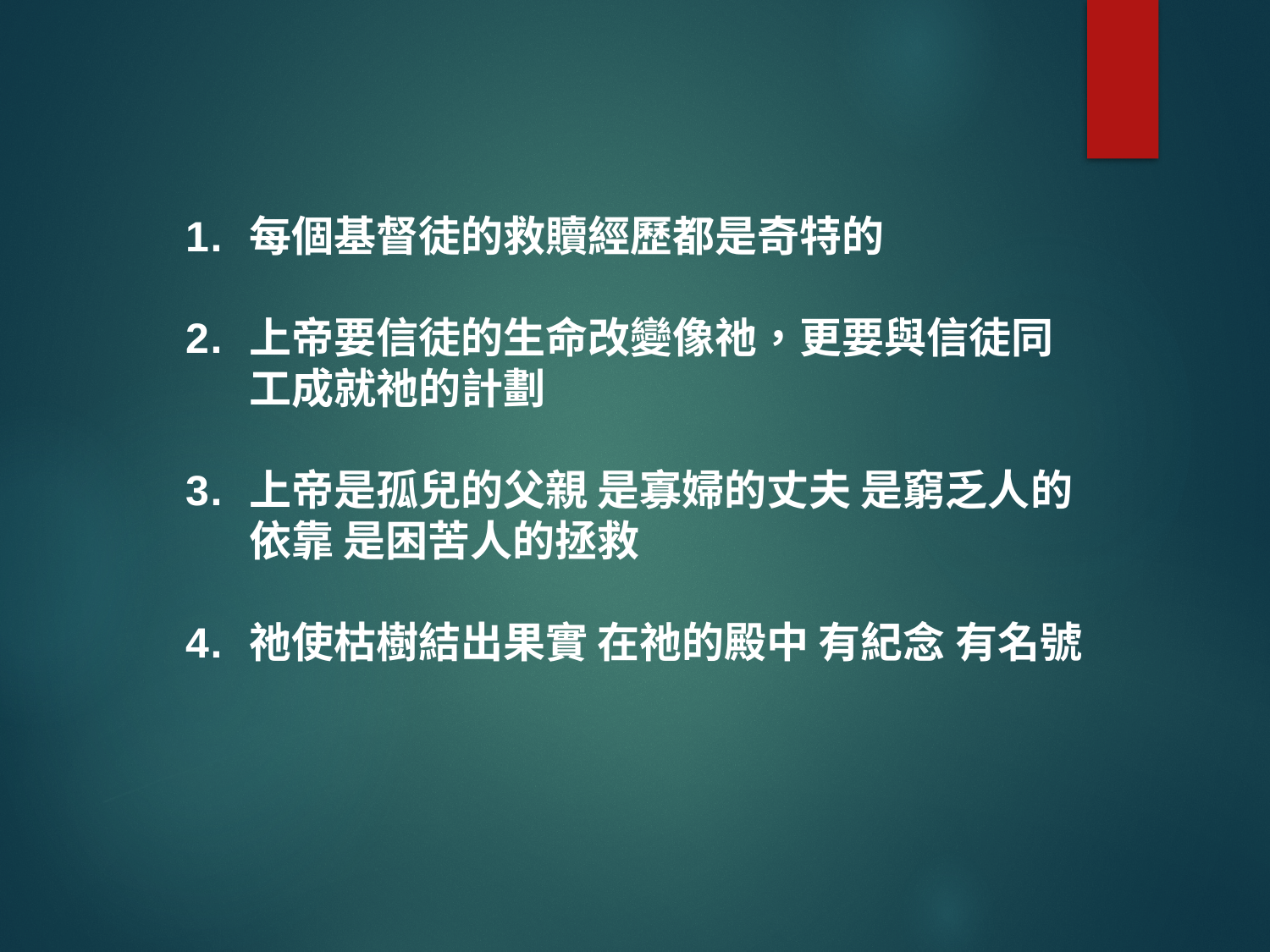

每個基督徒的救贖經歷都是奇特的

上帝要信徒的生命改變像祂，更要與信徒同工成就祂的計劃

上帝是孤兒的父親 是寡婦的丈夫 是窮乏人的依靠 是困苦人的拯救

祂使枯樹結出果實 在祂的殿中 有紀念 有名號